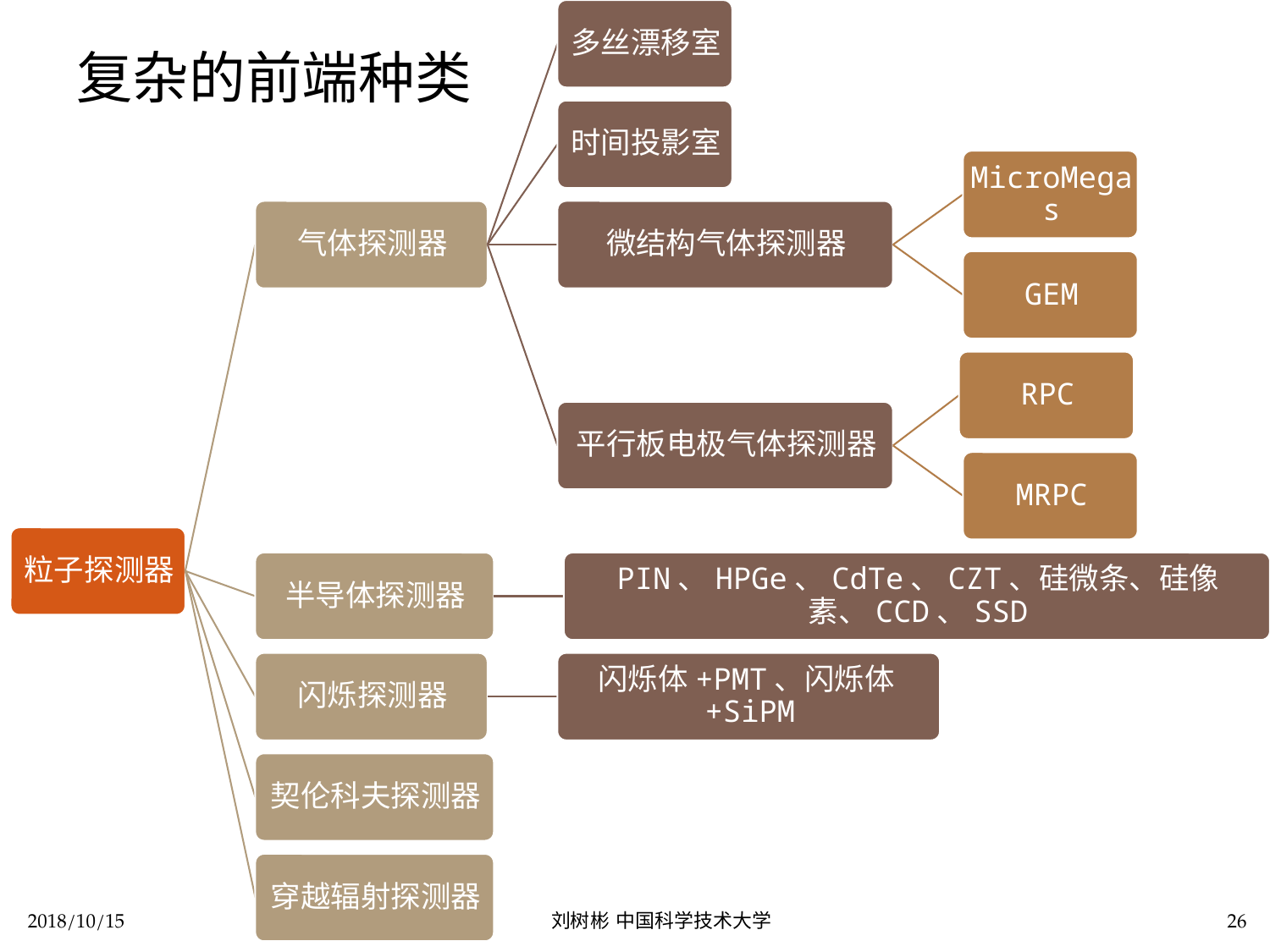

粒子探测器

气体探测器

多丝漂移室

时间投影室

微结构气体探测器

MicroMegas

GEM

平行板电极气体探测器

RPC

MRPC

半导体探测器

PIN、HPGe、CdTe、CZT、硅微条、硅像素、CCD、SSD

闪烁探测器

闪烁体+PMT、闪烁体+SiPM

契伦科夫探测器

穿越辐射探测器
# 复杂的前端种类
2018/10/15
刘树彬 中国科学技术大学
26